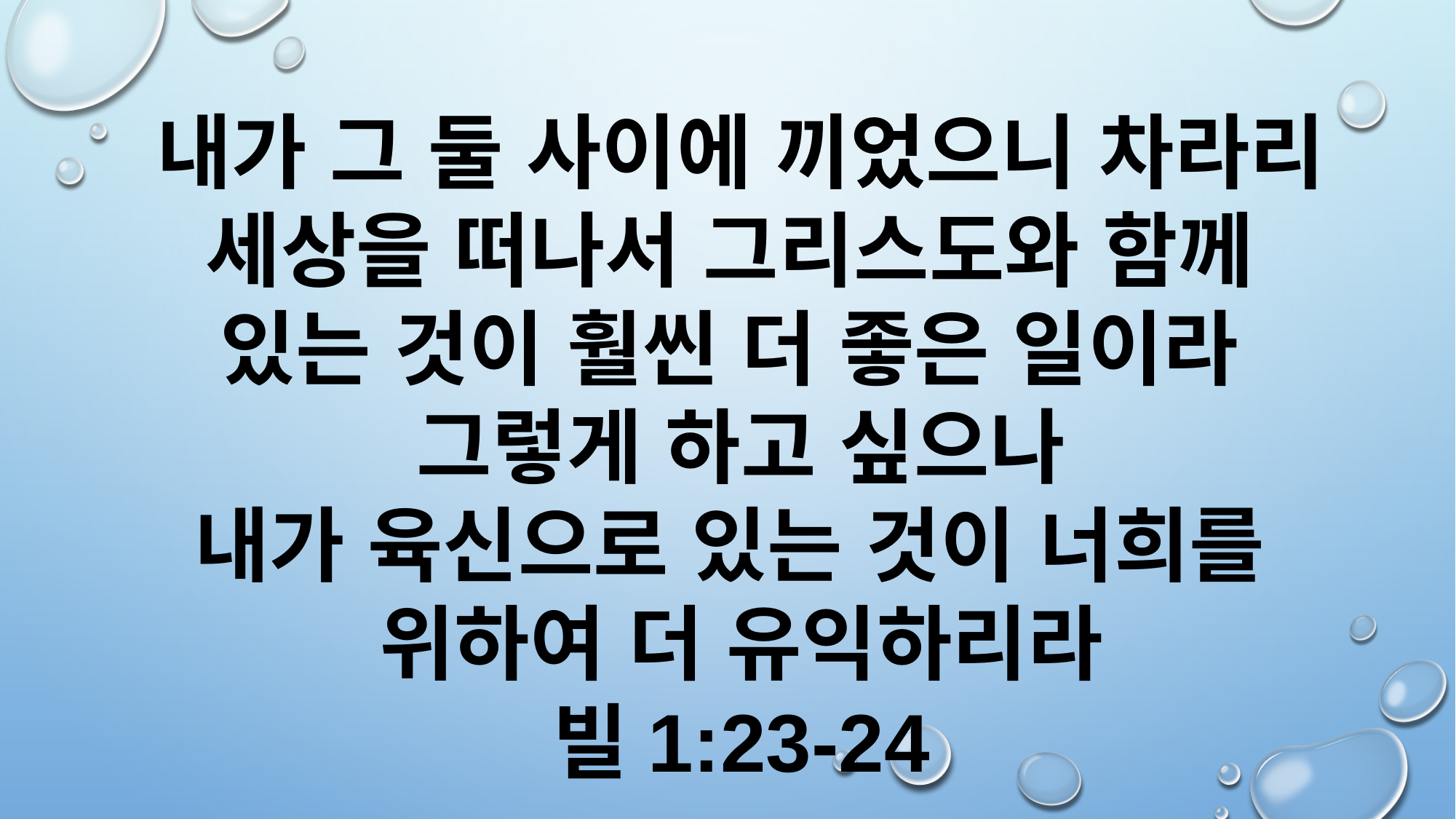

내가 그 둘 사이에 끼었으니 차라리 세상을 떠나서 그리스도와 함께
있는 것이 훨씬 더 좋은 일이라
그렇게 하고 싶으나
내가 육신으로 있는 것이 너희를
위하여 더 유익하리라
빌1:23-24